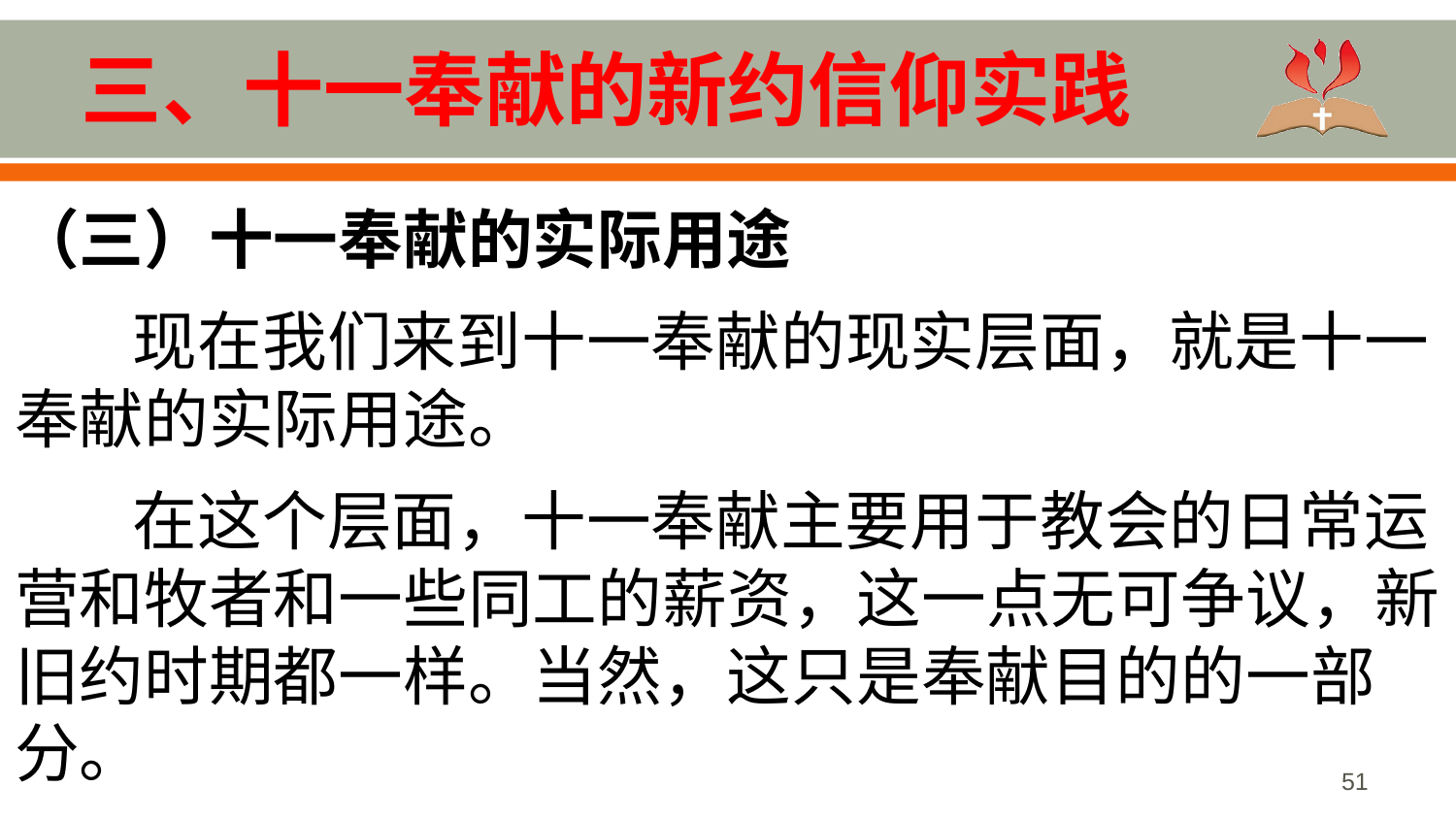

# 三、十一奉献的新约信仰实践
（三）十一奉献的实际用途
现在我们来到十一奉献的现实层面，就是十一奉献的实际用途。
在这个层面，十一奉献主要用于教会的日常运营和牧者和一些同工的薪资，这一点无可争议，新旧约时期都一样。当然，这只是奉献目的的一部分。
51